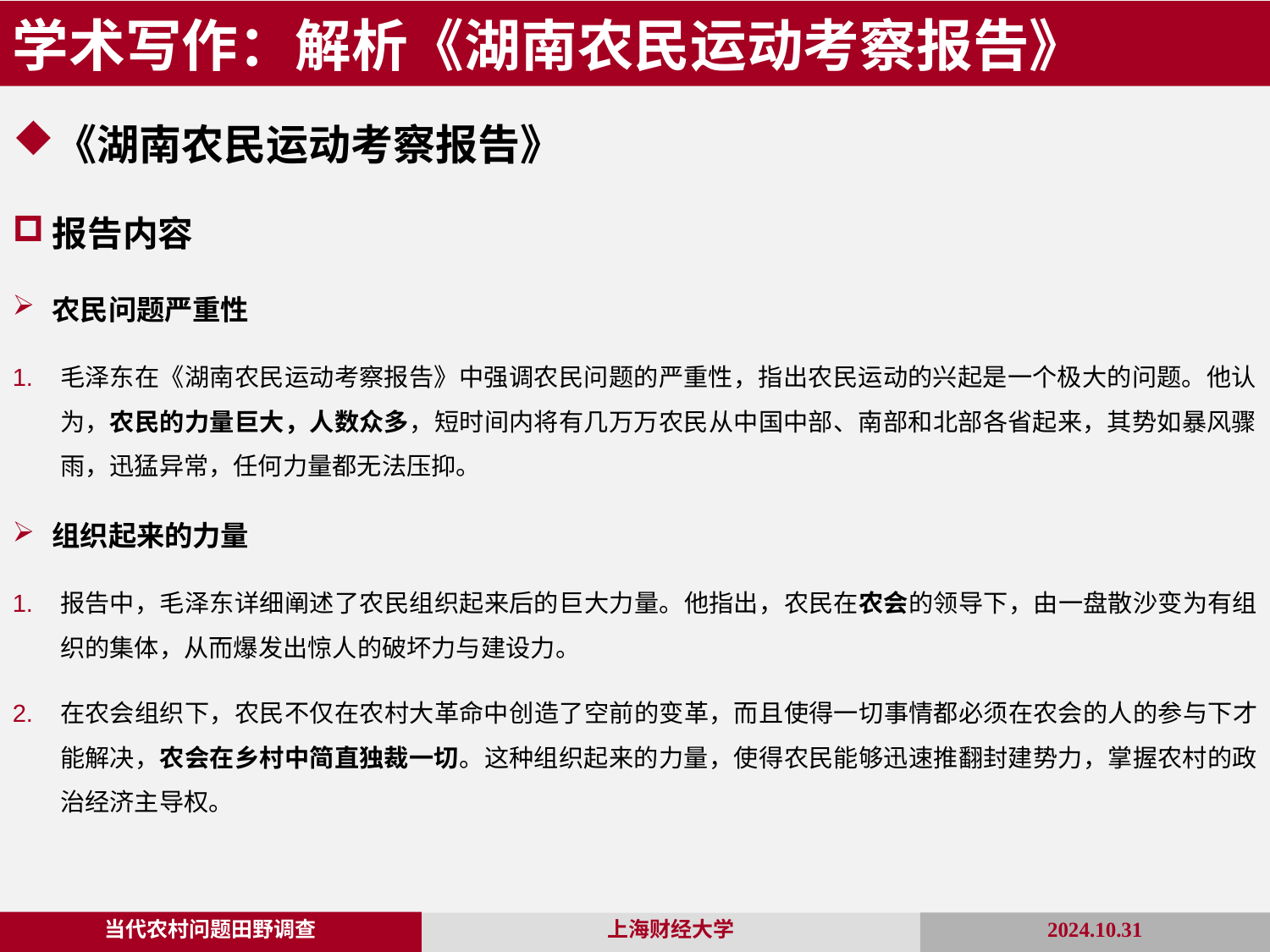

学术写作：解析《湖南农民运动考察报告》
《湖南农民运动考察报告》
报告内容
农民问题严重性
毛泽东在《湖南农民运动考察报告》中强调农民问题的严重性，指出农民运动的兴起是一个极大的问题。他认为，农民的力量巨大，人数众多，短时间内将有几万万农民从中国中部、南部和北部各省起来，其势如暴风骤雨，迅猛异常，任何力量都无法压抑。
组织起来的力量
报告中，毛泽东详细阐述了农民组织起来后的巨大力量。他指出，农民在农会的领导下，由一盘散沙变为有组织的集体，从而爆发出惊人的破坏力与建设力。
在农会组织下，农民不仅在农村大革命中创造了空前的变革，而且使得一切事情都必须在农会的人的参与下才能解决，农会在乡村中简直独裁一切。这种组织起来的力量，使得农民能够迅速推翻封建势力，掌握农村的政治经济主导权。
当代农村问题田野调查
2024.10.31
上海财经大学